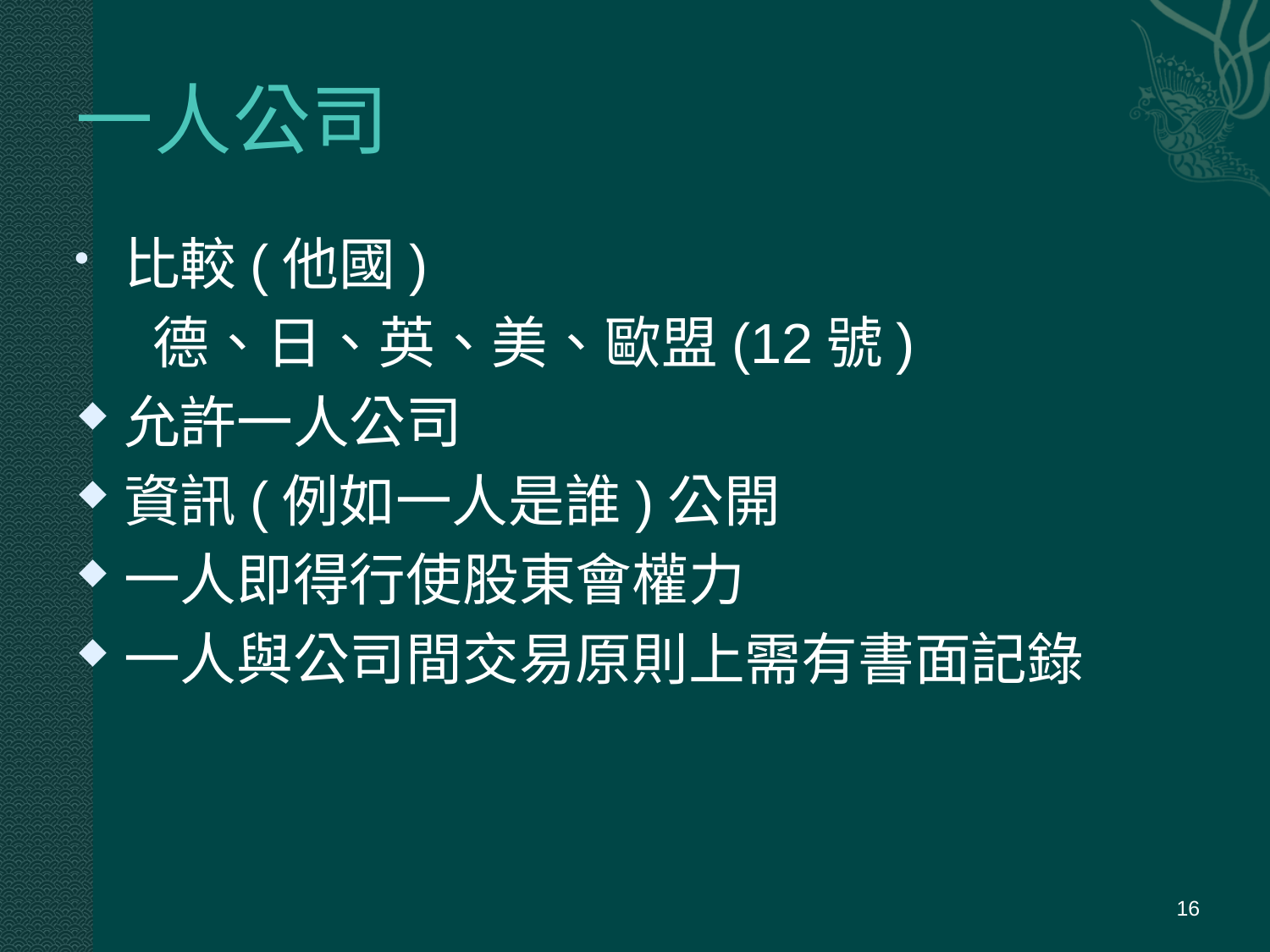

# 一人公司
比較(他國)
     德、日、英、美、歐盟(12號)
允許一人公司
資訊(例如一人是誰)公開
一人即得行使股東會權力
一人與公司間交易原則上需有書面記錄
16